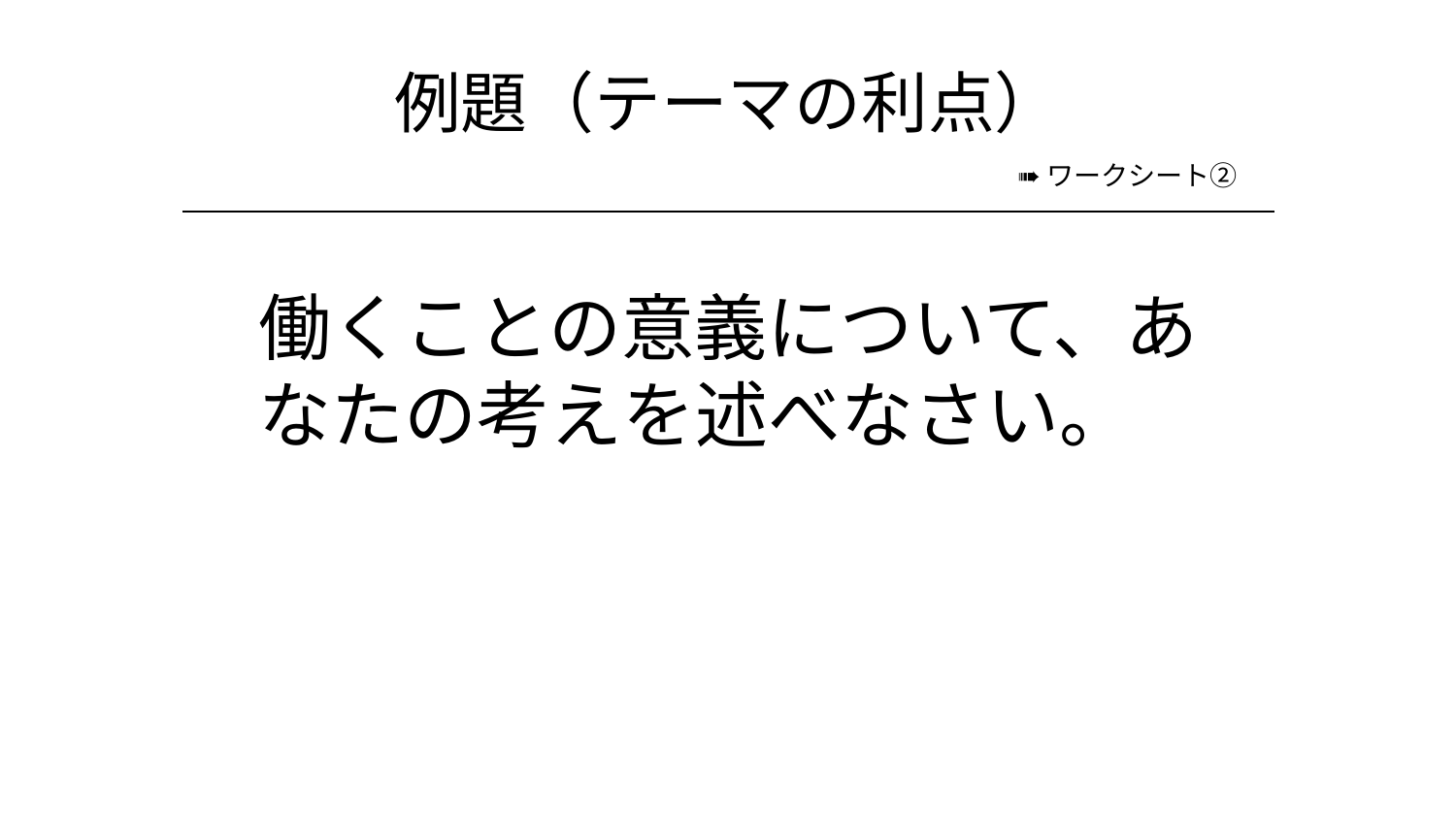

# 例題（テーマの利点）
➠ワークシート②
働くことの意義について、あなたの考えを述べなさい。